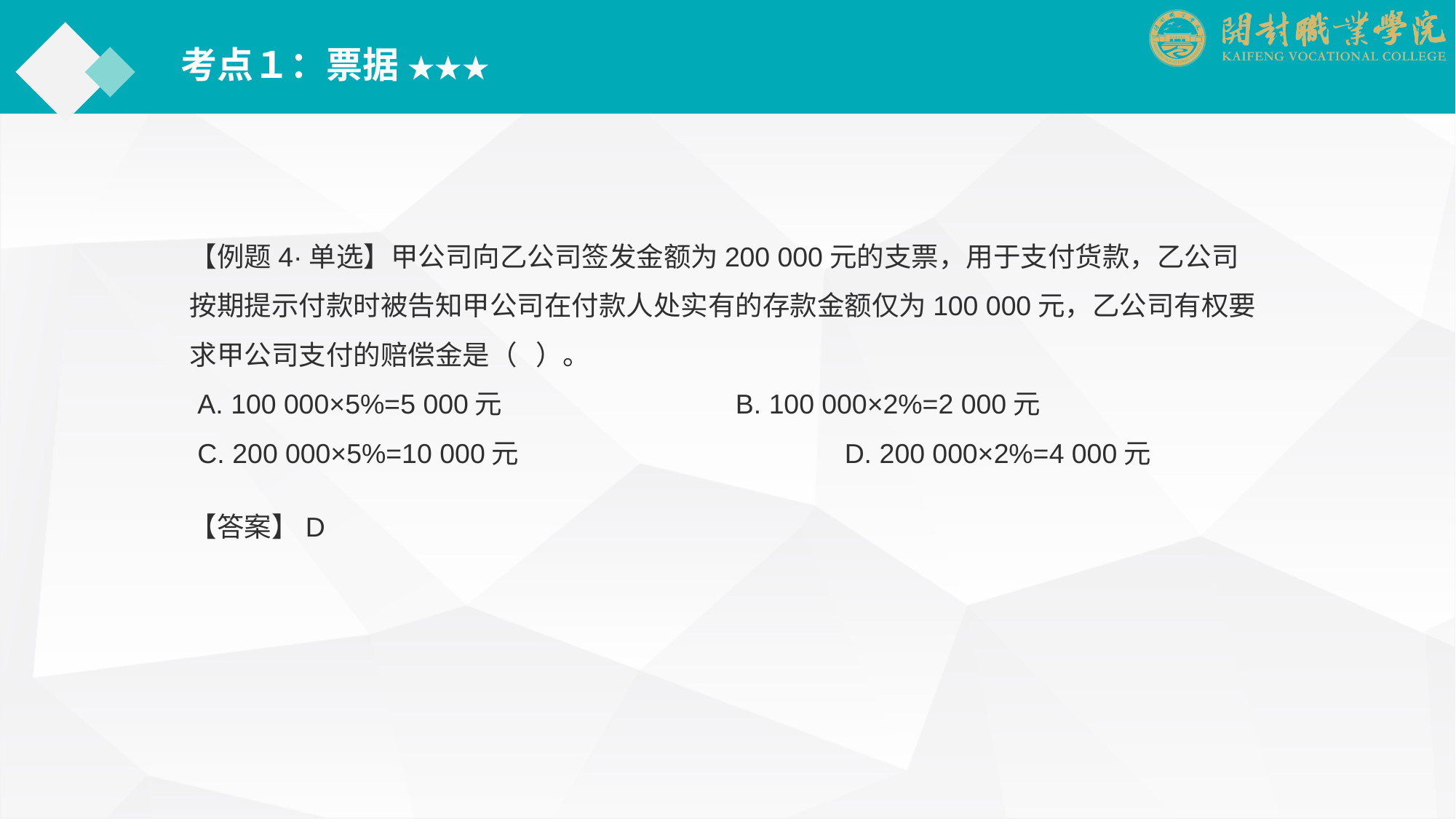

考点１：票据 ★★★
【例题4·单选】甲公司向乙公司签发金额为200 000元的支票，用于支付货款，乙公司按期提示付款时被告知甲公司在付款人处实有的存款金额仅为100 000元，乙公司有权要求甲公司支付的赔偿金是（   ）。
 A. 100 000×5%=5 000元 			B. 100 000×2%=2 000元
 C. 200 000×5%=10 000元			D. 200 000×2%=4 000元
【答案】D